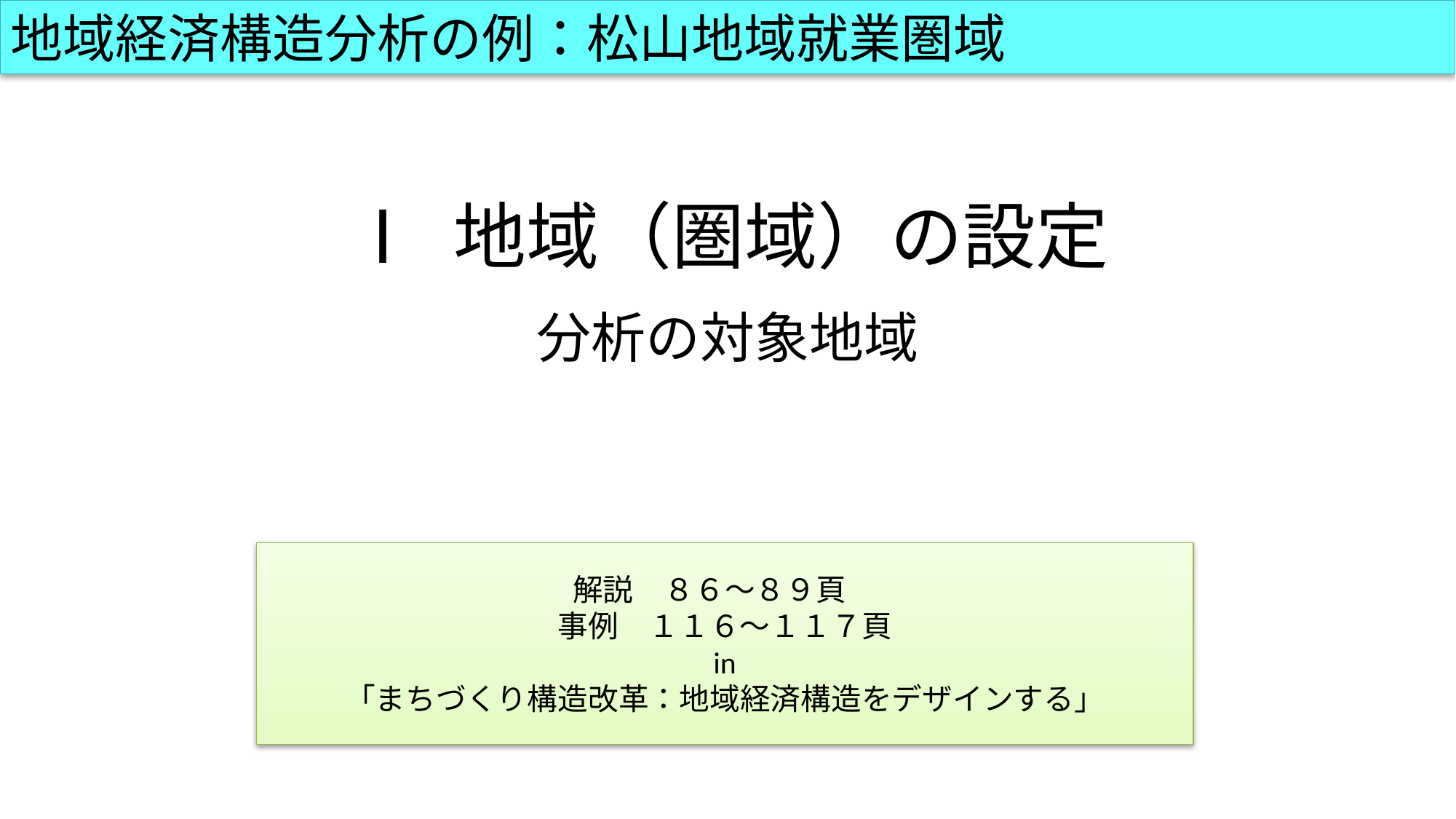

地域経済構造分析の例：松山地域就業圏域
# Ⅰ 地域（圏域）の設定 分析の対象地域
解説　８６～８９頁　
事例　１１６～１１７頁
in
「まちづくり構造改革：地域経済構造をデザインする」